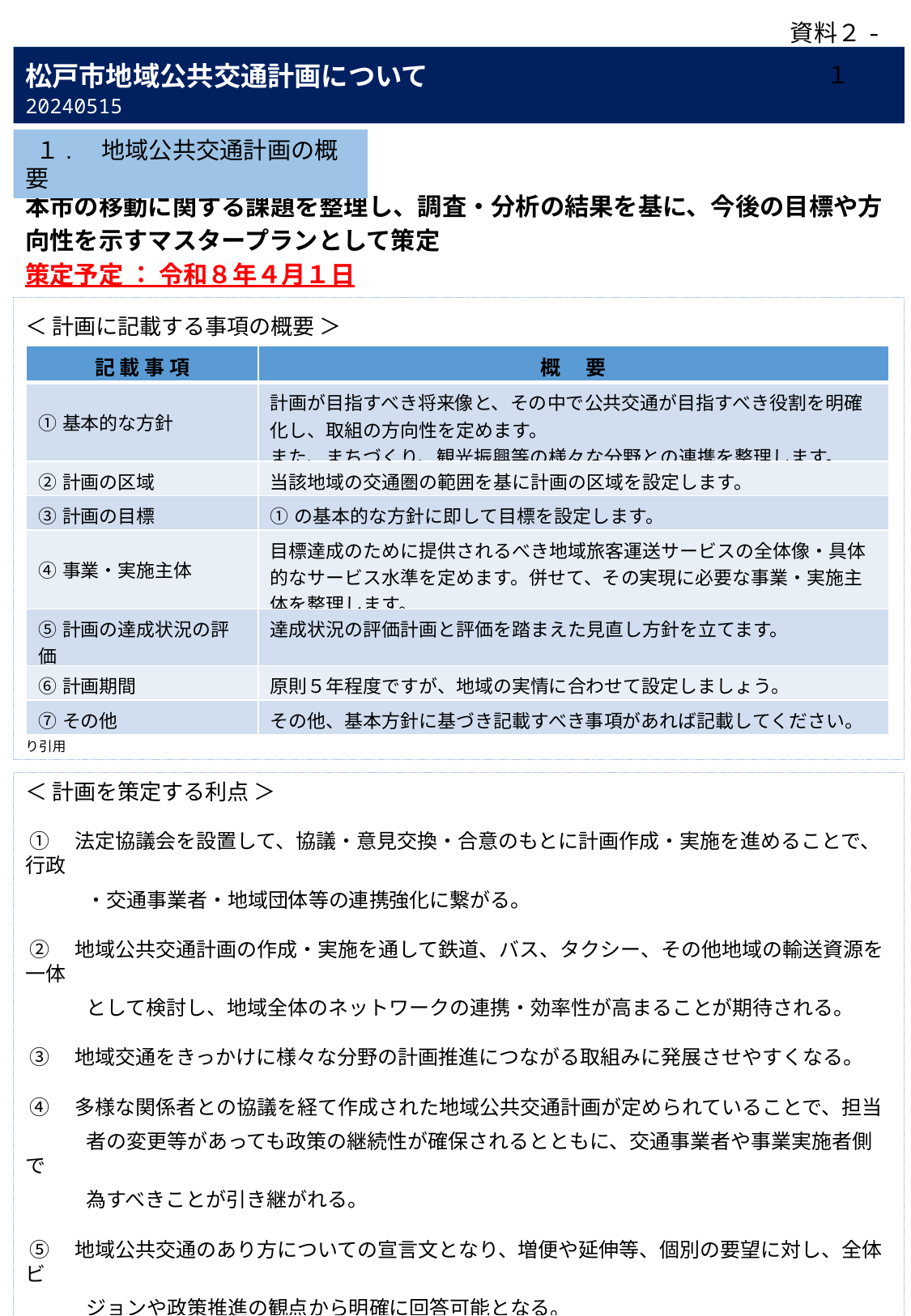

資料２-１
松戸市地域公共交通計画について　　　　　　　　　　　20240515
 １.　地域公共交通計画の概要
本市の移動に関する課題を整理し、調査・分析の結果を基に、今後の目標や方向性を示すマスタープランとして策定
策定予定 ： 令和８年４月１日

＜ 計画に記載する事項の概要 ＞

　　　　　　　　　　　　　　　                                                     　　　　※国土交通省「地域公共交通計画等の策定と運用の手引き」 （R4.3）より引用
| 記 載 事 項 | 概　 要 |
| --- | --- |
| ①基本的な方針 | 計画が目指すべき将来像と、その中で公共交通が目指すべき役割を明確化し、取組の方向性を定めます。 また、まちづくり、観光振興等の様々な分野との連携を整理します。 |
| ②計画の区域 | 当該地域の交通圏の範囲を基に計画の区域を設定します。 |
| ③計画の目標 | ①の基本的な方針に即して目標を設定します。 |
| ④事業・実施主体 | 目標達成のために提供されるべき地域旅客運送サービスの全体像・具体的なサービス水準を定めます。併せて、その実現に必要な事業・実施主体を整理します。 |
| ⑤計画の達成状況の評価 | 達成状況の評価計画と評価を踏まえた見直し方針を立てます。 |
| ⑥計画期間 | 原則５年程度ですが、地域の実情に合わせて設定しましょう。 |
| ⑦その他 | その他、基本方針に基づき記載すべき事項があれば記載してください。 |
＜ 計画を策定する利点 ＞

 ①　法定協議会を設置して、協議・意見交換・合意のもとに計画作成・実施を進めることで、 行政
　　　・交通事業者・地域団体等の連携強化に繋がる。

 ②　地域公共交通計画の作成・実施を通して鉄道、バス、タクシー、その他地域の輸送資源を一体
　　　として検討し、地域全体のネットワークの連携・効率性が高まることが期待される。

 ③　地域交通をきっかけに様々な分野の計画推進につながる取組みに発展させやすくなる。

 ④　多様な関係者との協議を経て作成された地域公共交通計画が定められていることで、担当
　　　者の変更等があっても政策の継続性が確保されるとともに、交通事業者や事業実施者側で
　　　為すべきことが引き継がれる。

 ⑤　地域公共交通のあり方についての宣言文となり、増便や延伸等、個別の要望に対し、全体ビ
　　　ジョンや政策推進の観点から明確に回答可能となる。

 ⑥　補助金等の活用時に計画策定が補助要件とされていることがある。